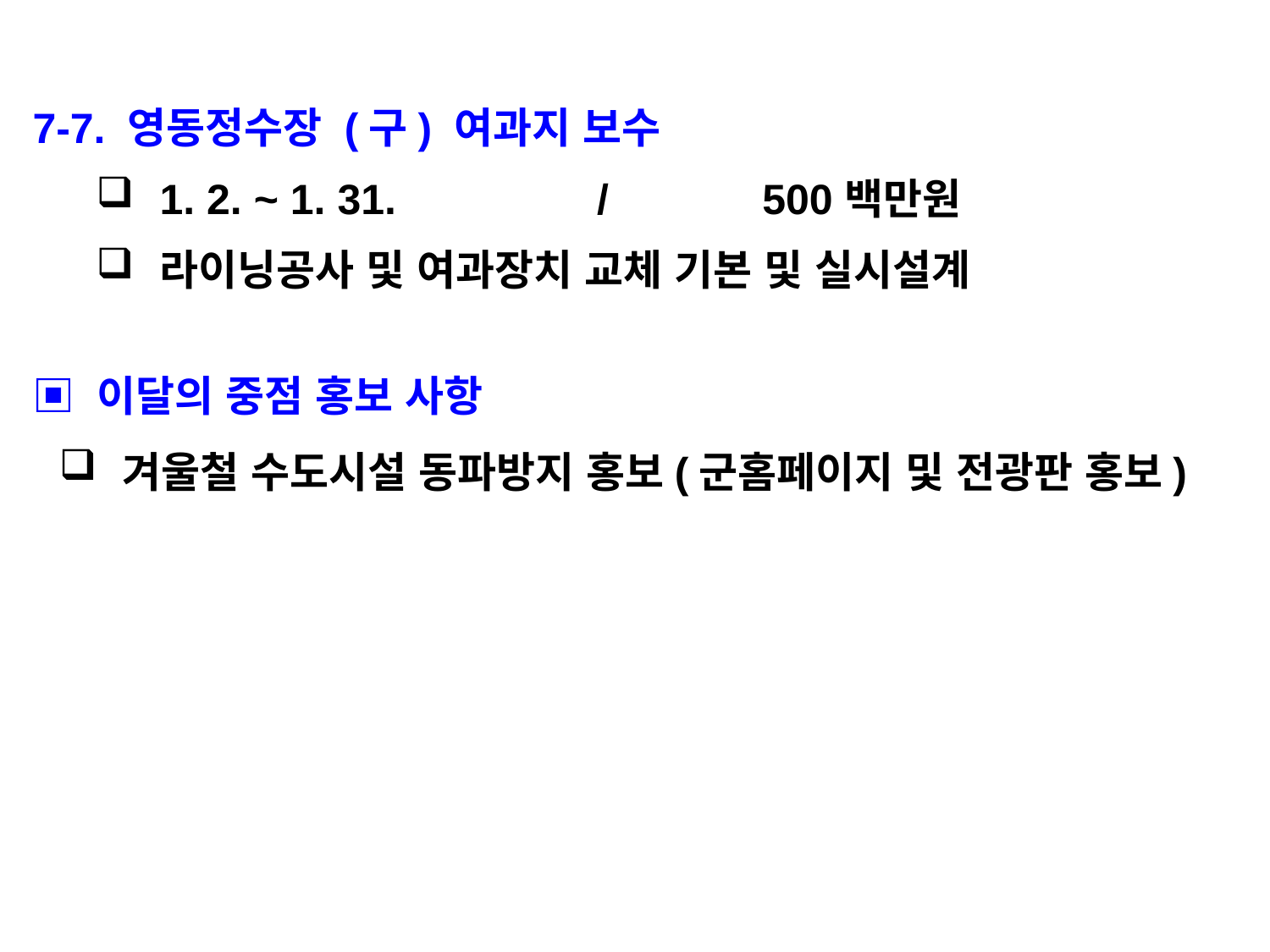

7-7. 영동정수장 (구) 여과지 보수
1. 2. ~ 1. 31.                 /             500백만원
라이닝공사 및 여과장치 교체 기본 및 실시설계
▣ 이달의 중점 홍보 사항
겨울철 수도시설 동파방지 홍보(군홈페이지 및 전광판 홍보)